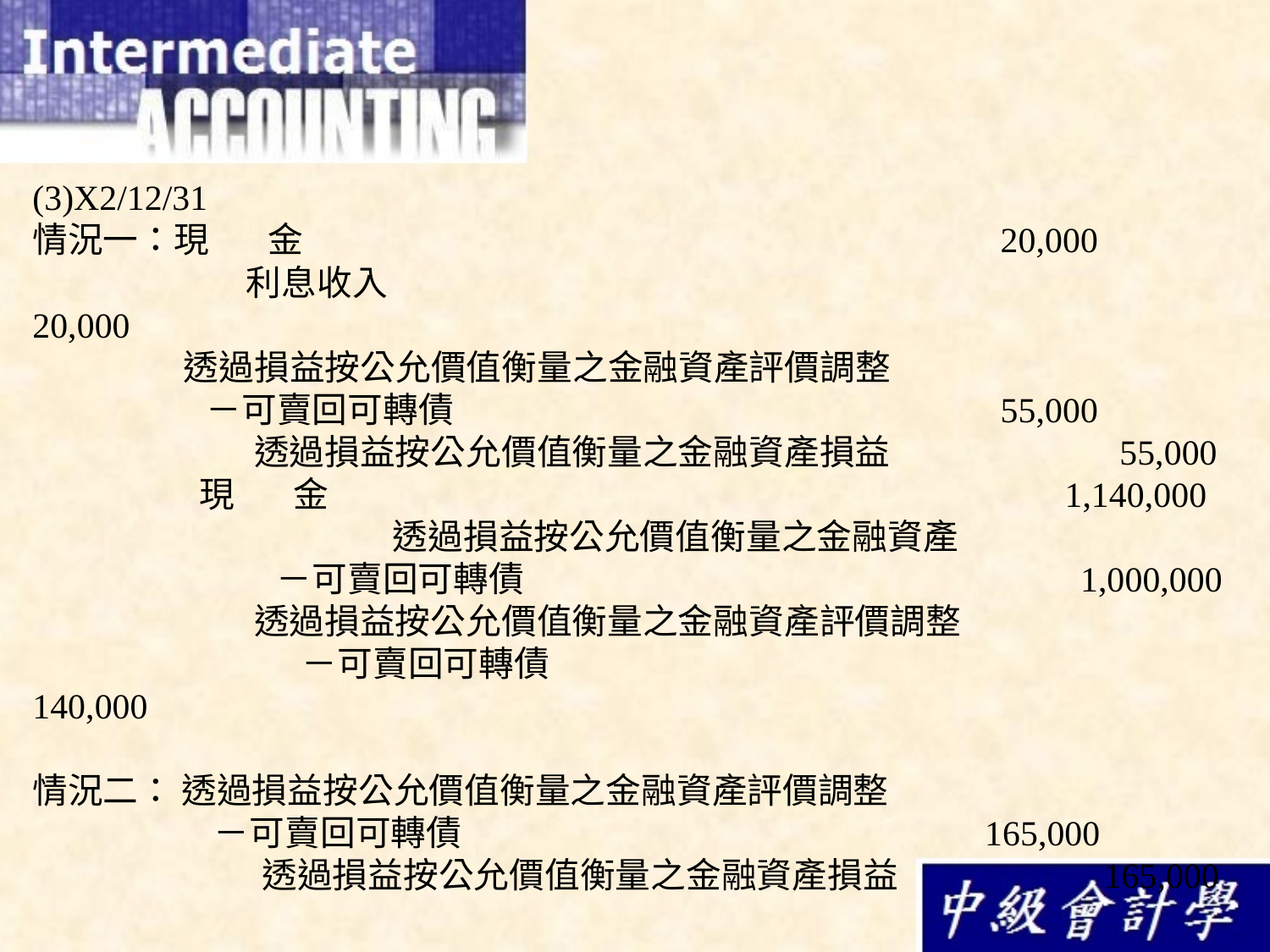

(3)X2/12/31
情況一：現　   金					         20,000
	          利息收入					       	                     20,000
	  透過損益按公允價值衡量之金融資產評價調整
	      －可賣回可轉債				         55,000
	           透過損益按公允價值衡量之金融資產損益	        	        55,000
	    現　   金					 	 1,140,000 		           透過損益按公允價值衡量之金融資產
	               －可賣回可轉債				   	   1,000,000
	           透過損益按公允價值衡量之金融資產評價調整
		  －可賣回可轉債				       	      140,000

情況二： 透過損益按公允價值衡量之金融資產評價調整
	       －可賣回可轉債				       165,000
	            透過損益按公允價值衡量之金融資產損益	       	      165,000